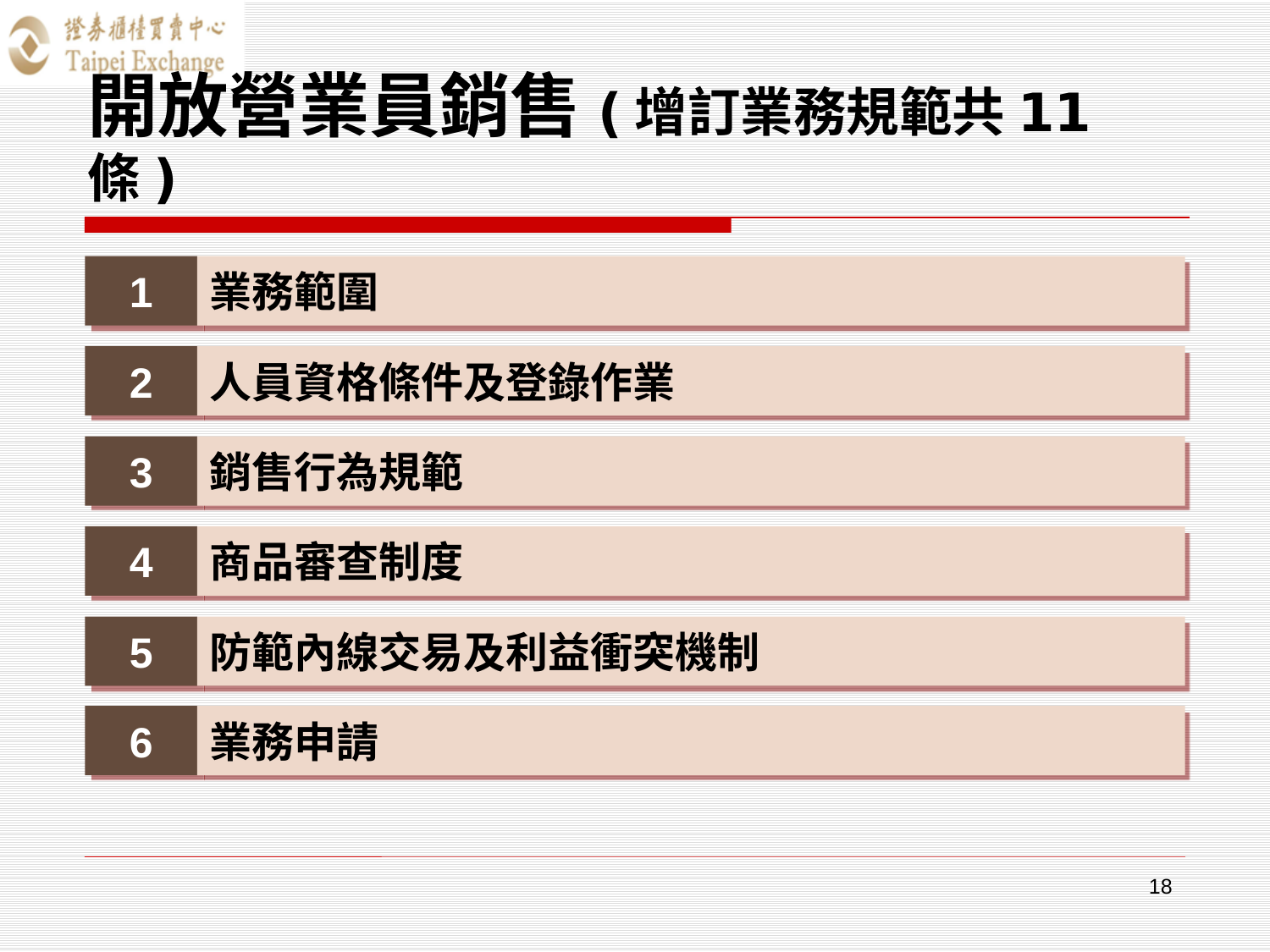

# 開放營業員銷售(增訂業務規範共11條)
1
業務範圍
2
人員資格條件及登錄作業
3
銷售行為規範
4
商品審查制度
5
防範內線交易及利益衝突機制
6
業務申請
18